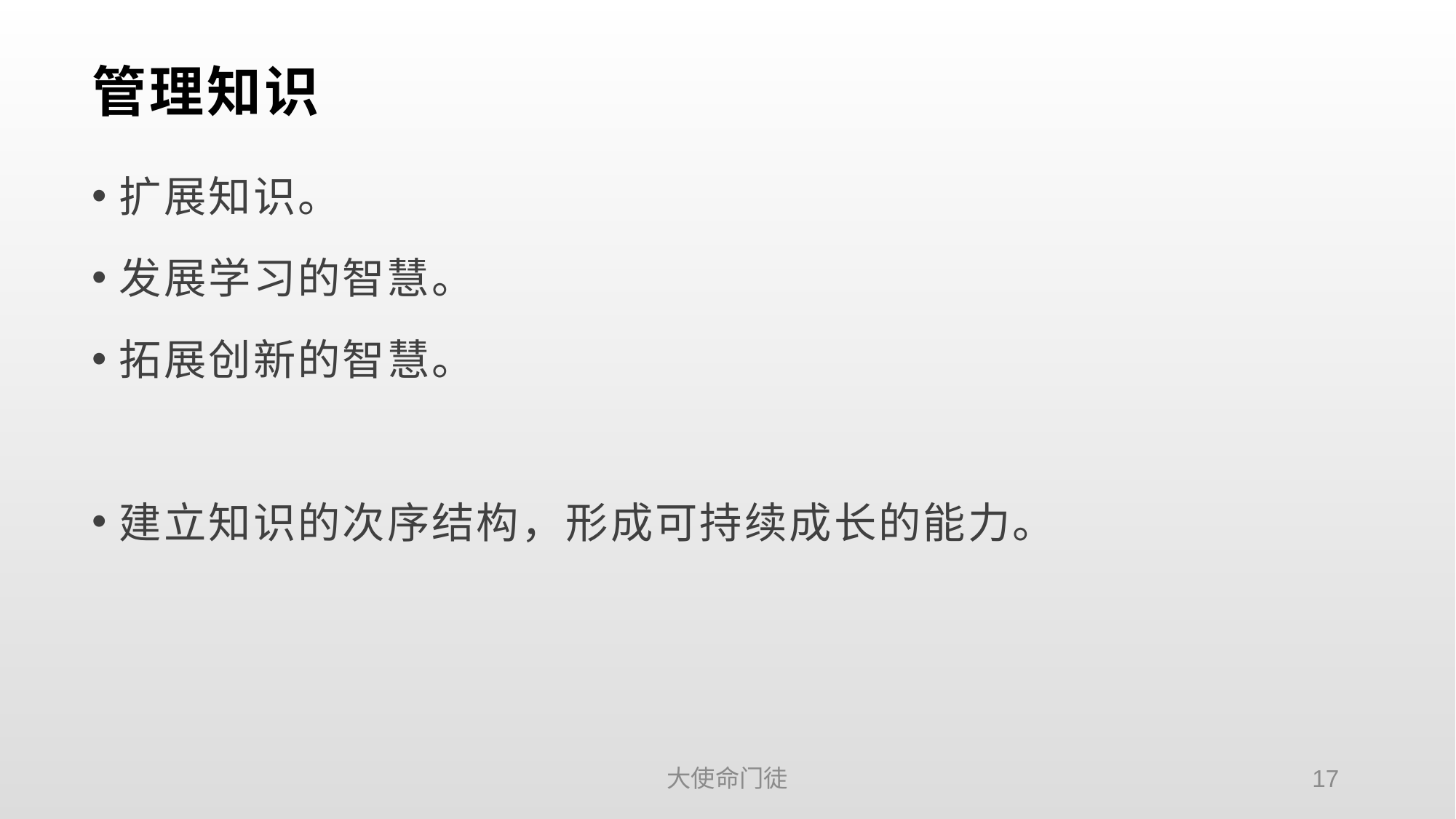

# 管理知识
扩展知识。
发展学习的智慧。
拓展创新的智慧。

建立知识的次序结构，形成可持续成长的能力。
大使命门徒
17